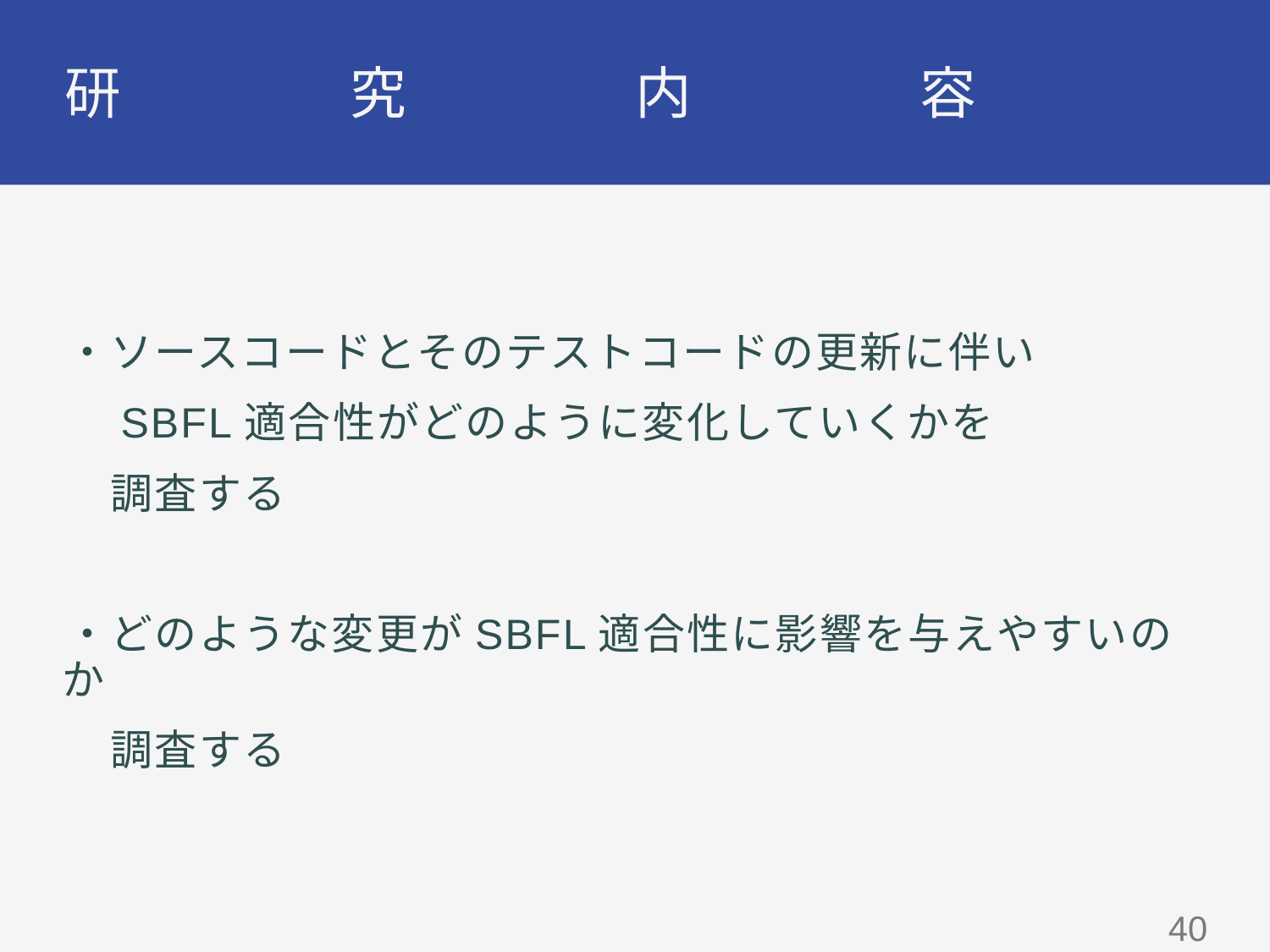

# 研究内容

・ソースコードとそのテストコードの更新に伴い
　SBFL適合性がどのように変化していくかを
　調査する

・どのような変更がSBFL適合性に影響を与えやすいのか
　調査する
40